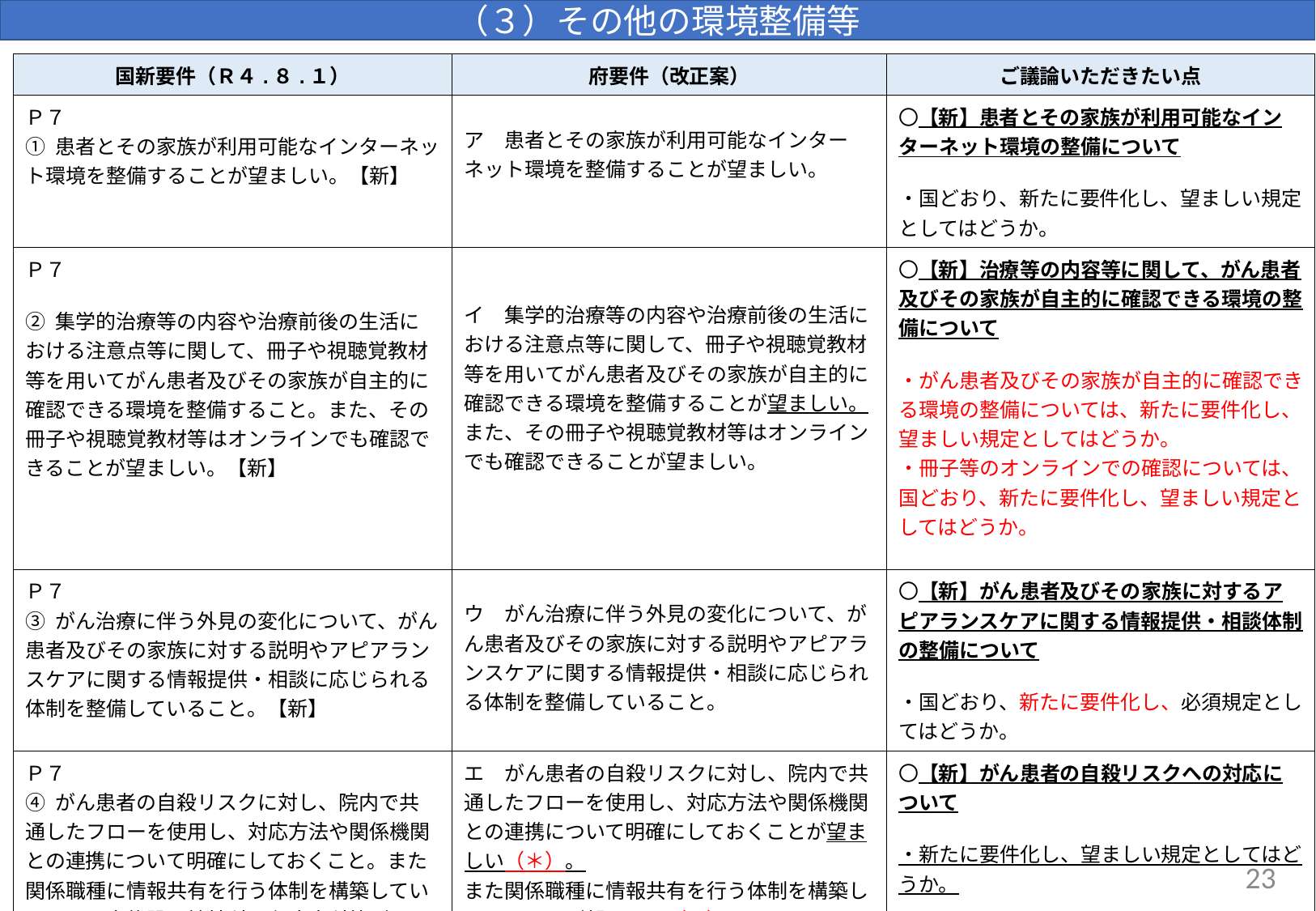

（３）その他の環境整備等
| 国新要件（Ｒ４.８.１） | 府要件（改正案） | ご議論いただきたい点 |
| --- | --- | --- |
| Ｐ７ ① 患者とその家族が利用可能なインターネット環境を整備することが望ましい。【新】 | ア　患者とその家族が利用可能なインターネット環境を整備することが望ましい。 | 〇【新】患者とその家族が利用可能なインターネット環境の整備について ・国どおり、新たに要件化し、望ましい規定としてはどうか。 |
| Ｐ７ ② 集学的治療等の内容や治療前後の生活における注意点等に関して、冊子や視聴覚教材等を用いてがん患者及びその家族が自主的に確認できる環境を整備すること。また、その冊子や視聴覚教材等はオンラインでも確認できることが望ましい。【新】 | イ　集学的治療等の内容や治療前後の生活における注意点等に関して、冊子や視聴覚教材等を用いてがん患者及びその家族が自主的に確認できる環境を整備することが望ましい。 また、その冊子や視聴覚教材等はオンラインでも確認できることが望ましい。 | 〇【新】治療等の内容等に関して、がん患者及びその家族が自主的に確認できる環境の整備について ・がん患者及びその家族が自主的に確認できる環境の整備については、新たに要件化し、望ましい規定としてはどうか。 ・冊子等のオンラインでの確認については、国どおり、新たに要件化し、望ましい規定としてはどうか。 |
| Ｐ７ ③ がん治療に伴う外見の変化について、がん患者及びその家族に対する説明やアピアランスケアに関する情報提供・相談に応じられる体制を整備していること。【新】 | ウ　がん治療に伴う外見の変化について、がん患者及びその家族に対する説明やアピアランスケアに関する情報提供・相談に応じられる体制を整備していること。 | 〇【新】がん患者及びその家族に対するアピアランスケアに関する情報提供・相談体制の整備について ・国どおり、新たに要件化し、必須規定としてはどうか。 |
| Ｐ７ ④ がん患者の自殺リスクに対し、院内で共通したフローを使用し、対応方法や関係機関との連携について明確にしておくこと。また関係職種に情報共有を行う体制を構築していること。自施設に精神科、心療内科等がない場合は、地域の医療機関と連携体制を確保していること。【新】 | エ　がん患者の自殺リスクに対し、院内で共通したフローを使用し、対応方法や関係機関との連携について明確にしておくことが望ましい（＊）。 また関係職種に情報共有を行う体制を構築していることが望ましい（＊）。 自施設に精神科、心療内科等がない場合は、地域の医療機関と連携体制を確保していることが望ましい（＊）。 | 〇【新】がん患者の自殺リスクへの対応について ・新たに要件化し、望ましい規定としてはどうか。 |
23